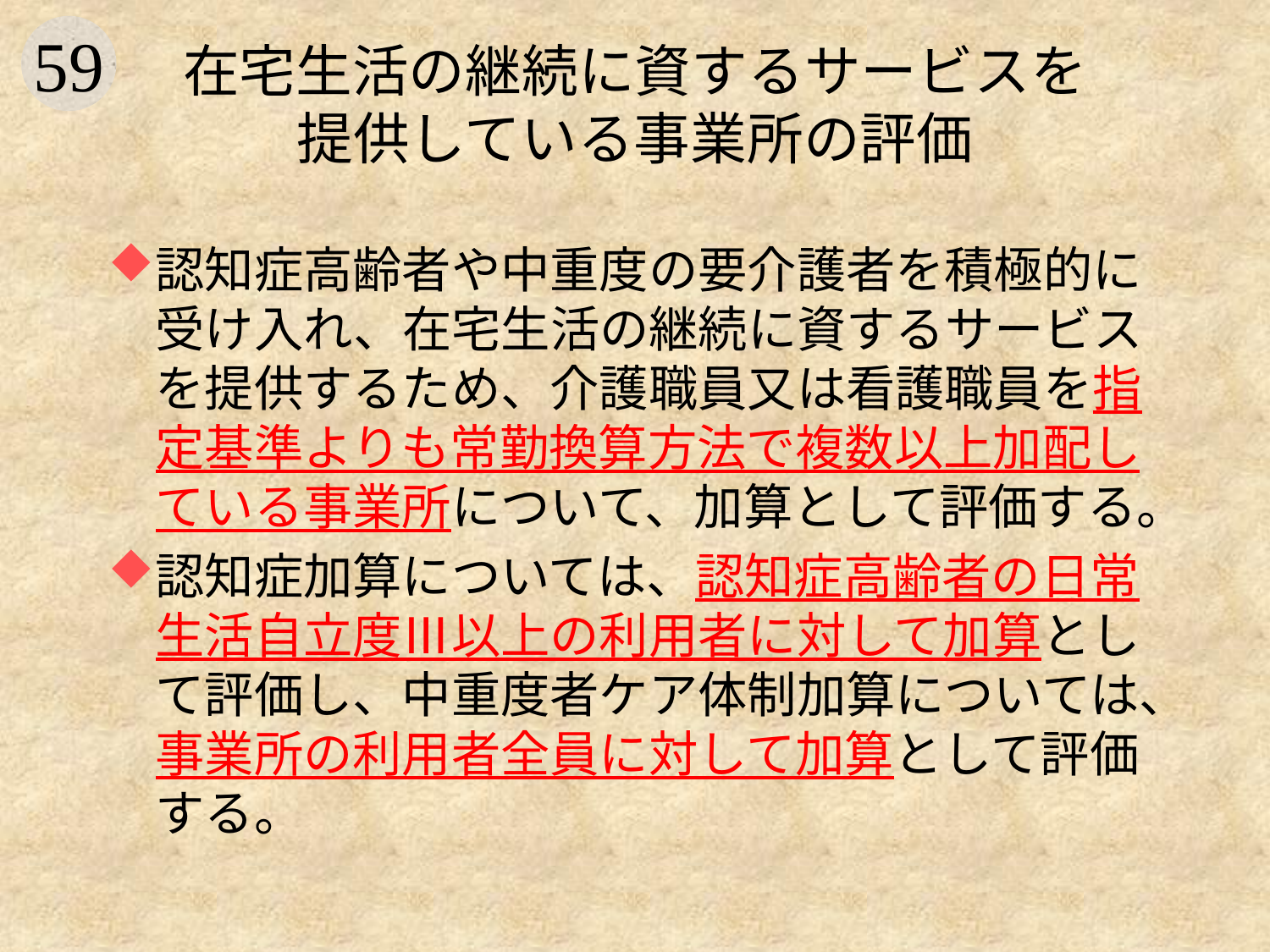

# 在宅生活の継続に資するサービスを 提供している事業所の評価
認知症高齢者や中重度の要介護者を積極的に受け入れ、在宅生活の継続に資するサービスを提供するため、介護職員又は看護職員を指定基準よりも常勤換算方法で複数以上加配している事業所について、加算として評価する。
認知症加算については、認知症高齢者の日常生活自立度Ⅲ以上の利用者に対して加算として評価し、中重度者ケア体制加算については、事業所の利用者全員に対して加算として評価する。